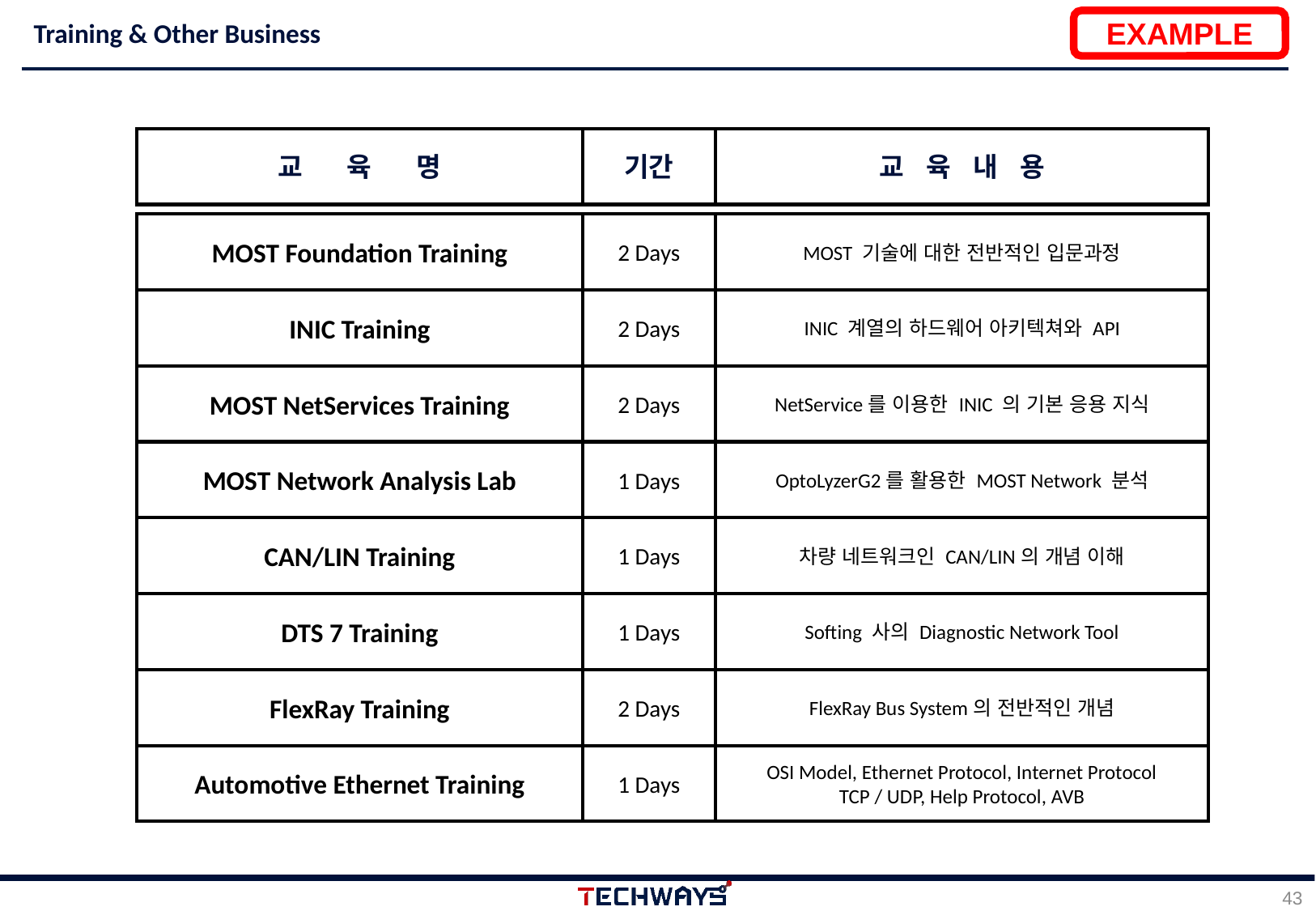

# Training & Other Business
EXAMPLE
교      육      명
기간
교   육   내   용
MOST Foundation Training
2 Days
MOST 기술에 대한 전반적인 입문과정
INIC Training
2 Days
INIC 계열의 하드웨어 아키텍쳐와 API
MOST NetServices Training
2 Days
NetService를 이용한 INIC 의 기본 응용 지식
MOST Network Analysis Lab
1 Days
OptoLyzerG2를 활용한 MOST Network 분석
CAN/LIN Training
1 Days
차량 네트워크인 CAN/LIN의 개념 이해
DTS 7 Training
1 Days
Softing 사의 Diagnostic Network Tool
FlexRay Training
2 Days
FlexRay Bus System의 전반적인 개념
Automotive Ethernet Training
1 Days
OSI Model, Ethernet Protocol, Internet Protocol
TCP / UDP, Help Protocol, AVB
43